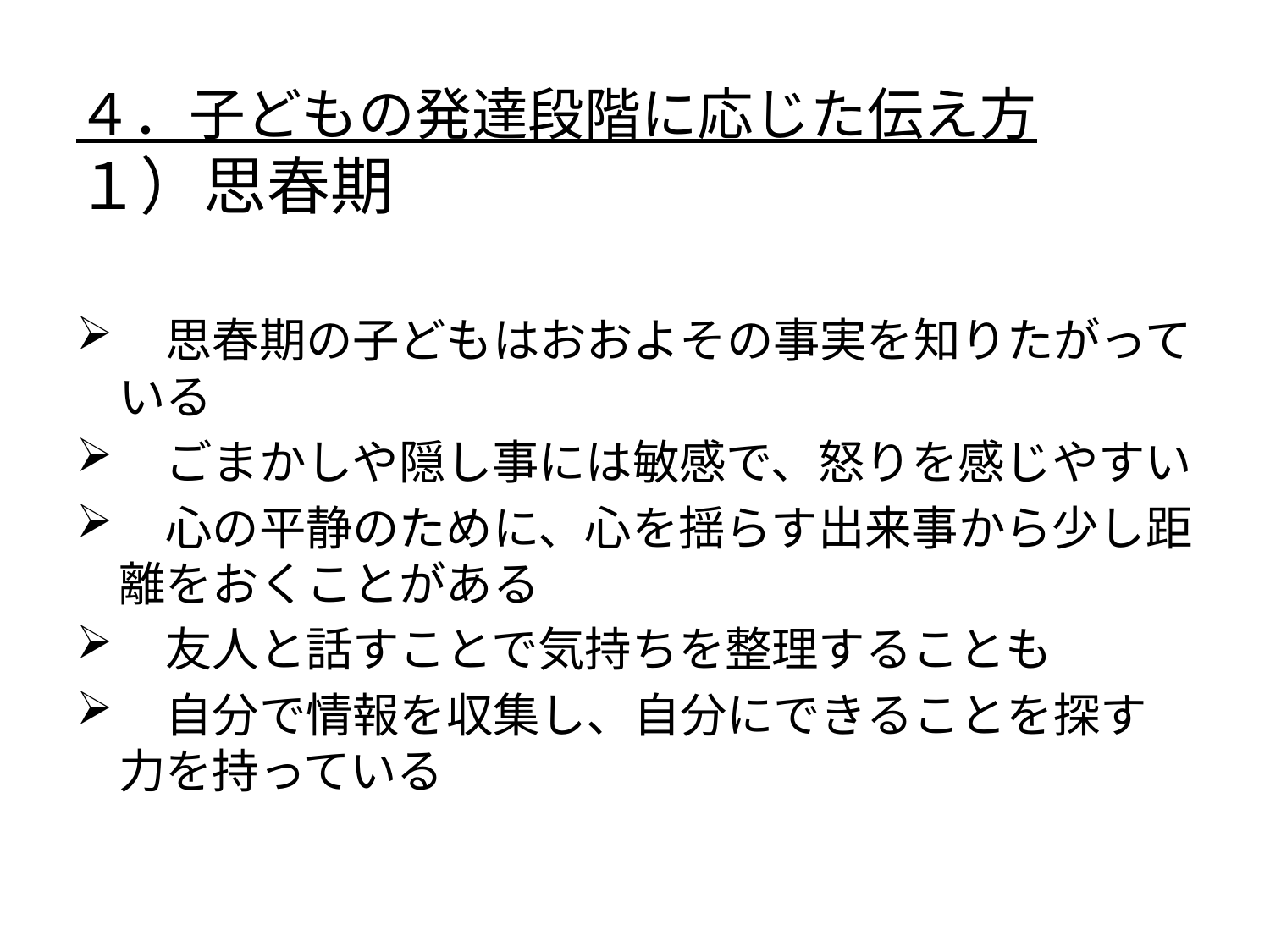

# ４．子どもの発達段階に応じた伝え方 １）思春期
　思春期の子どもはおおよその事実を知りたがっている
　ごまかしや隠し事には敏感で、怒りを感じやすい
　心の平静のために、心を揺らす出来事から少し距離をおくことがある
　友人と話すことで気持ちを整理することも
　自分で情報を収集し、自分にできることを探す力を持っている